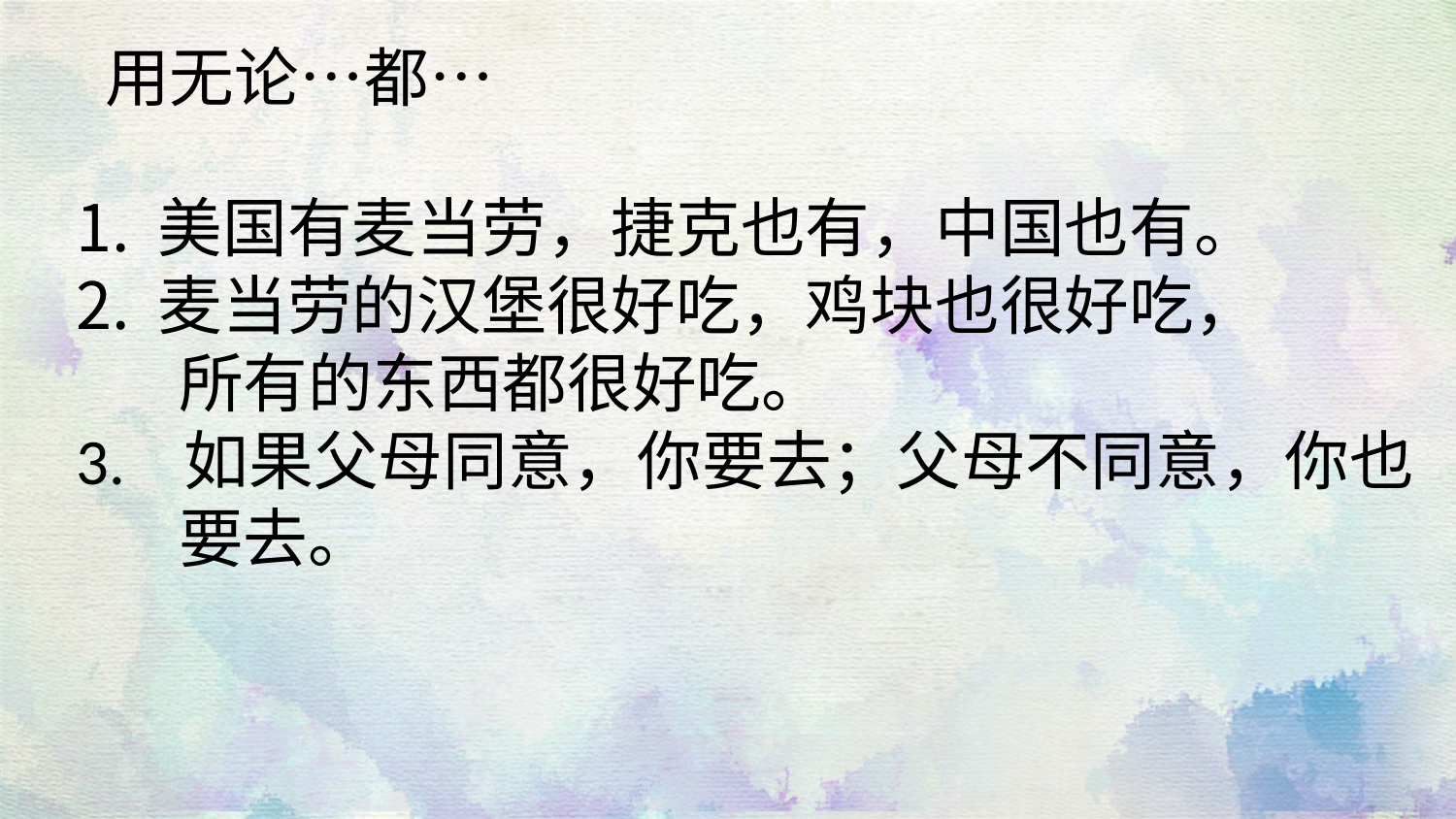

用无论…都…
美国有麦当劳，捷克也有，中国也有。
麦当劳的汉堡很好吃，鸡块也很好吃，
      所有的东西都很好吃。
3.   如果父母同意，你要去；父母不同意，你也
      要去。